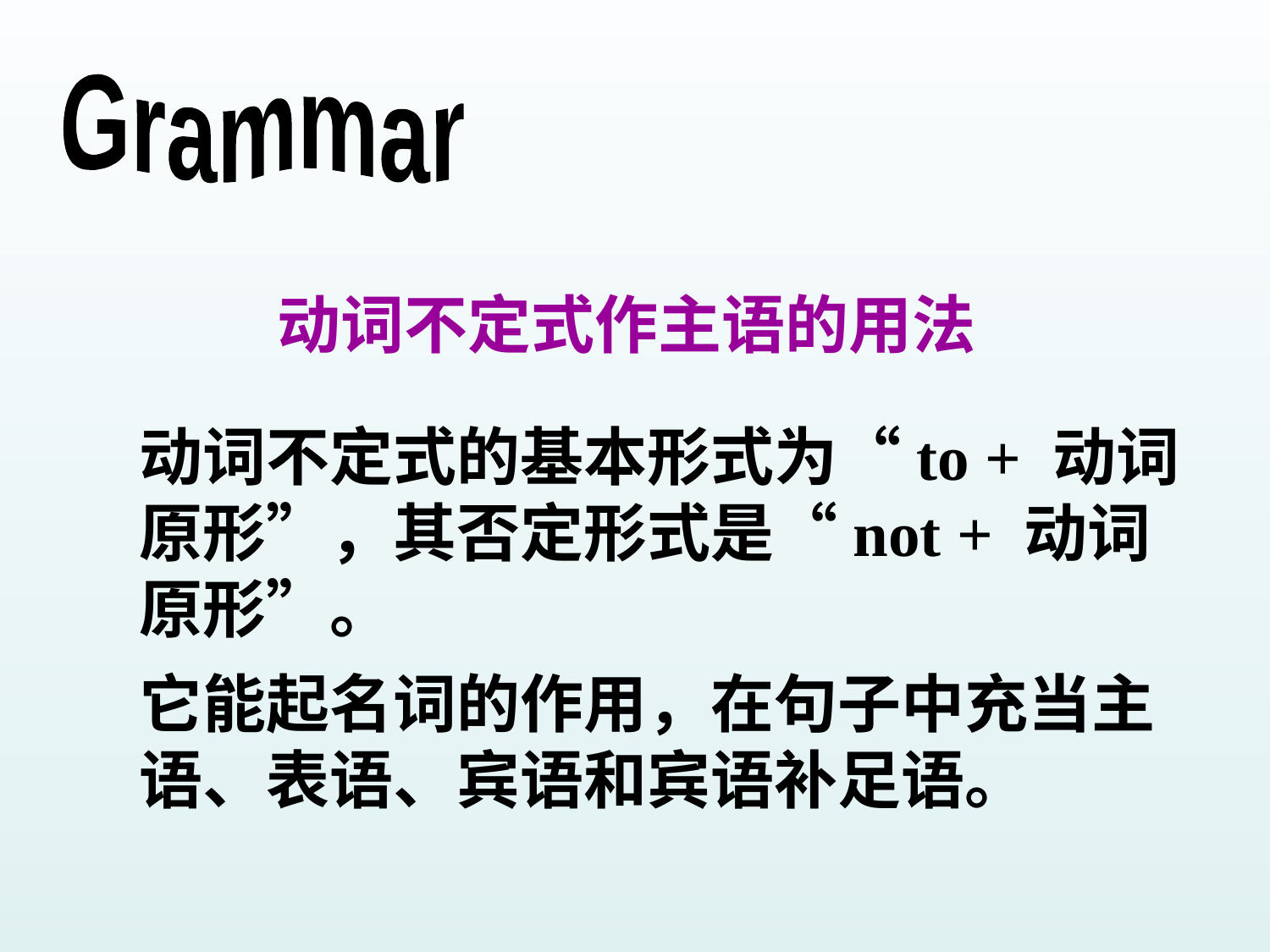

Grammar
动词不定式作主语的用法

动词不定式的基本形式为“to + 动词原形”，其否定形式是“not + 动词原形”。
它能起名词的作用，在句子中充当主语、表语、宾语和宾语补足语。